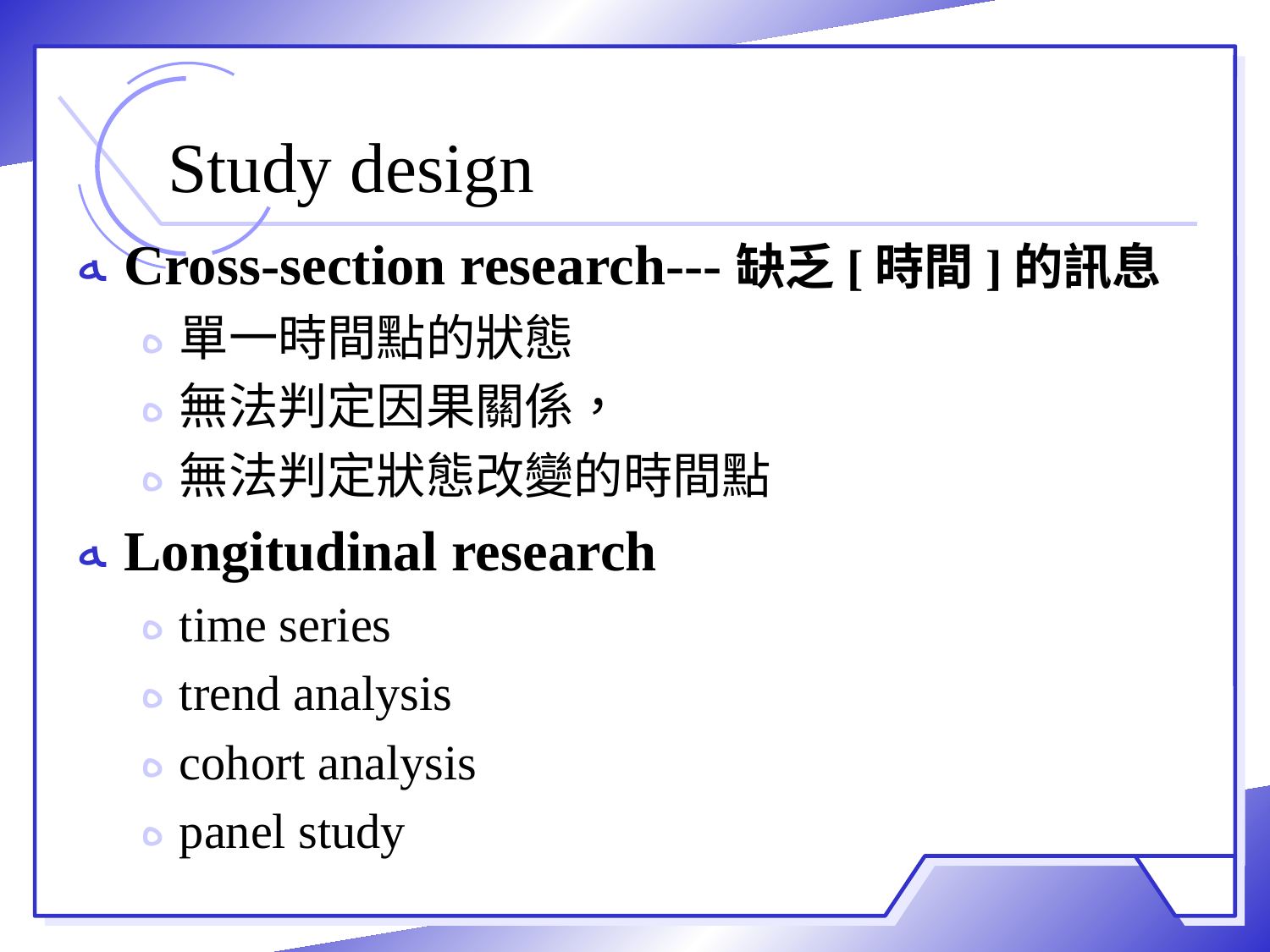

# Study design
Cross-section research---缺乏[時間]的訊息
單一時間點的狀態
無法判定因果關係，
無法判定狀態改變的時間點
Longitudinal research
time series
trend analysis
cohort analysis
panel study